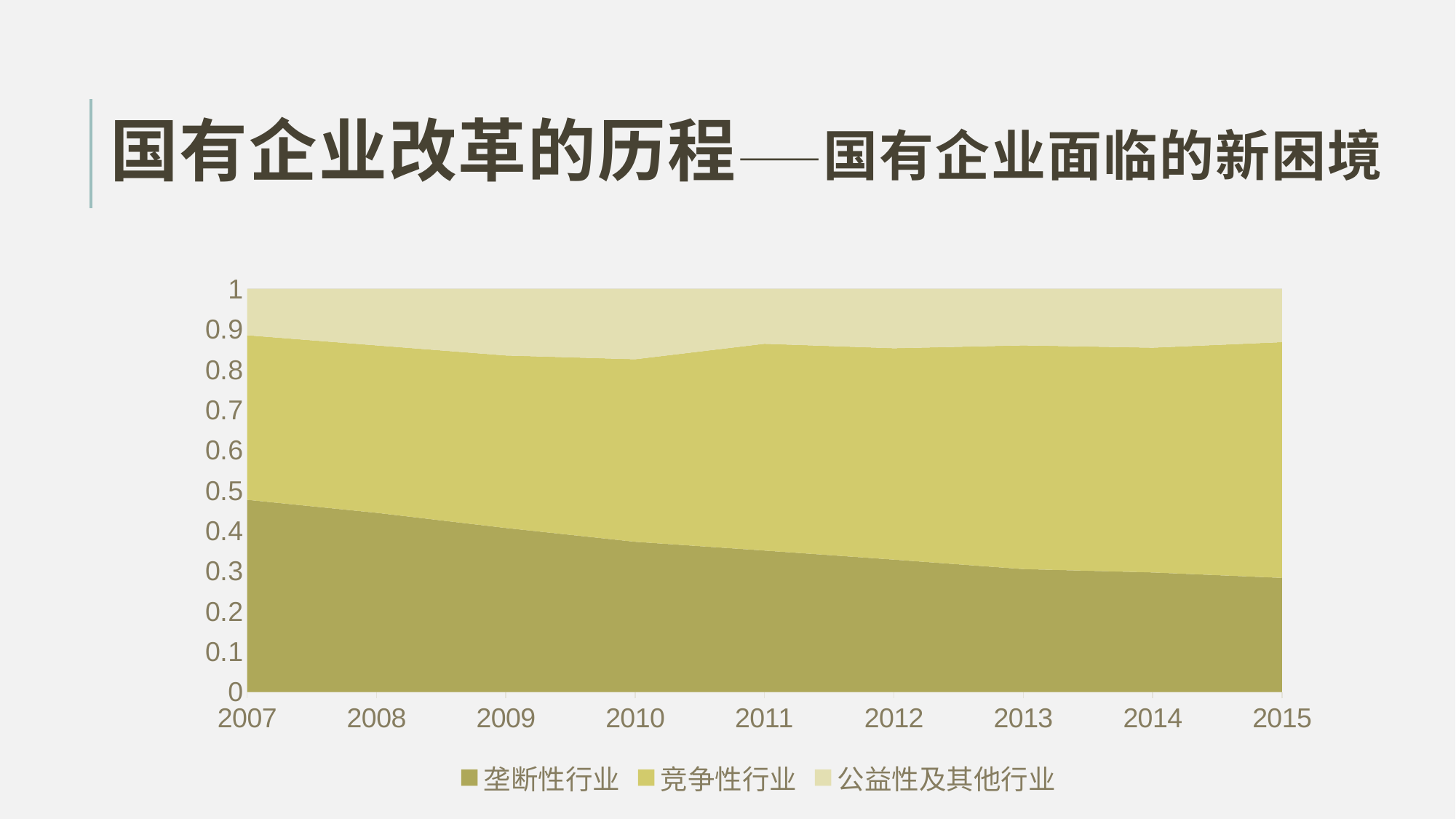

# 国有企业改革的历程——国有企业面临的新困境

### Chart

| Category | 垄断性行业 | 竞争性行业 | 公益性及其他行业 |
|---|---|---|---|
| 2007.0 | 0.476998940339038 | 0.408157517844459 | 0.114843541816503 |
| 2008.0 | 0.444690787441717 | 0.415314198957322 | 0.139995013600962 |
| 2009.0 | 0.406998677876445 | 0.428075144394825 | 0.16492617772873 |
| 2010.0 | 0.372661230893061 | 0.453002892677458 | 0.17433587642948 |
| 2011.0 | 0.350878500853858 | 0.513147486260266 | 0.135974012885876 |
| 2012.0 | 0.328356967835642 | 0.524600816344633 | 0.147042215819726 |
| 2013.0 | 0.304891319169826 | 0.555210407178117 | 0.139898273652058 |
| 2014.0 | 0.29660113525003 | 0.557723481203914 | 0.145675383546057 |
| 2015.0 | 0.283066434242427 | 0.585033338913843 | 0.13190022684373 |